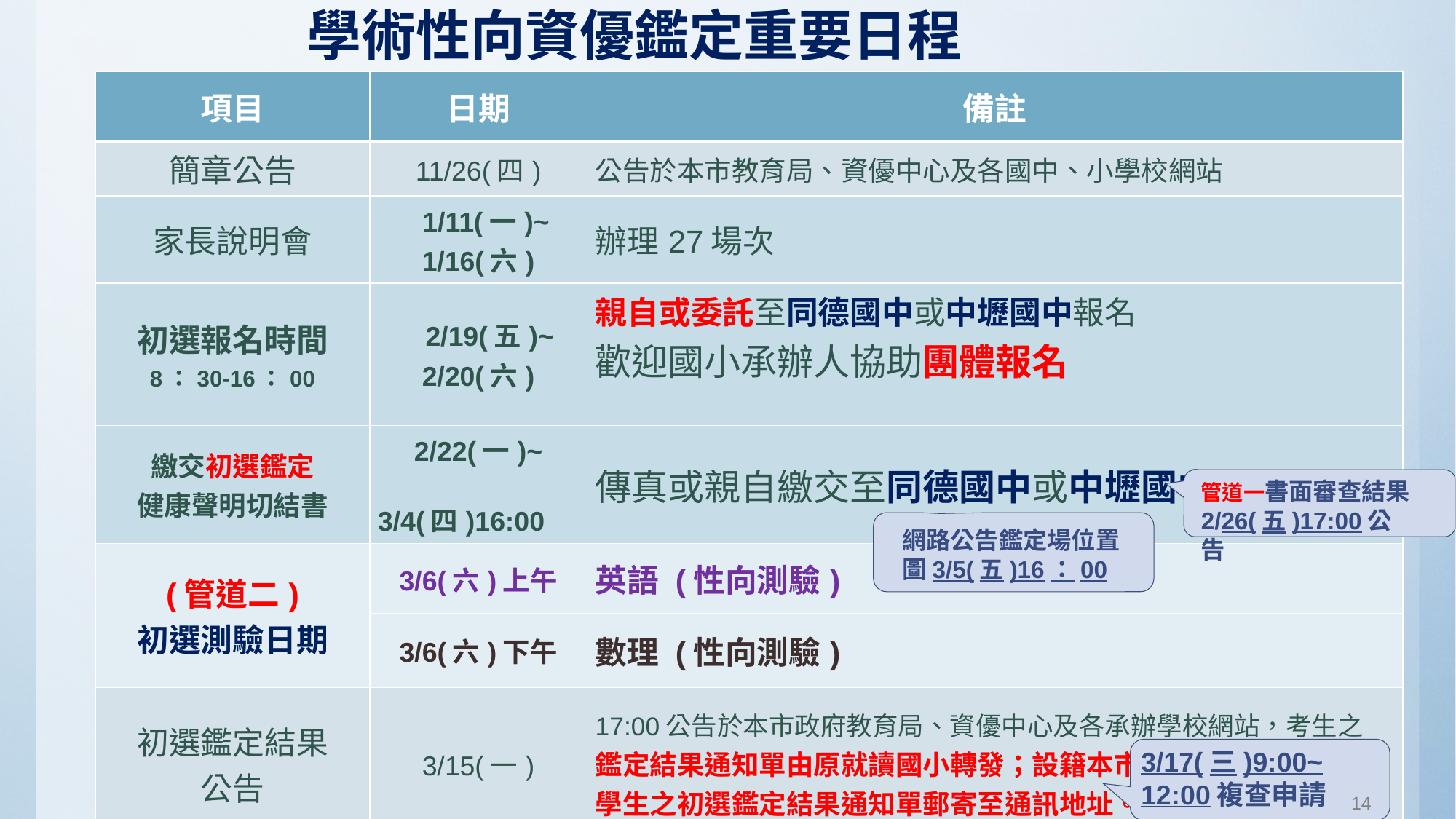

學術性向資優鑑定重要日程
| 項目 | 日期 | 備註 |
| --- | --- | --- |
| 簡章公告 | 11/26(四) | 公告於本市教育局、資優中心及各國中、小學校網站 |
| 家長說明會 | 1/11(一)~ 1/16(六) | 辦理27場次 |
| 初選報名時間 8：30-16：00 | 2/19(五)~ 2/20(六) | 親自或委託至同德國中或中壢國中報名 歡迎國小承辦人協助團體報名 |
| 繳交初選鑑定 健康聲明切結書 | 2/22(一)~ 3/4(四)16:00 | 傳真或親自繳交至同德國中或中壢國中 |
| (管道二) 初選測驗日期 | 3/6(六)上午 | 英語 (性向測驗) |
|  | 3/6(六)下午 | 數理 (性向測驗) |
| 初選鑑定結果 公告 | 3/15(一) | 17:00公告於本市政府教育局、資優中心及各承辦學校網站，考生之 鑑定結果通知單由原就讀國小轉發；設籍本市就讀外縣市國民小學學生之初選鑑定結果通知單郵寄至通訊地址。 |

管道一書面審查結果2/26(五)17:00公告

網路公告鑑定場位置圖3/5(五)16：00

3/17(三)9:00~
12:00複查申請
14